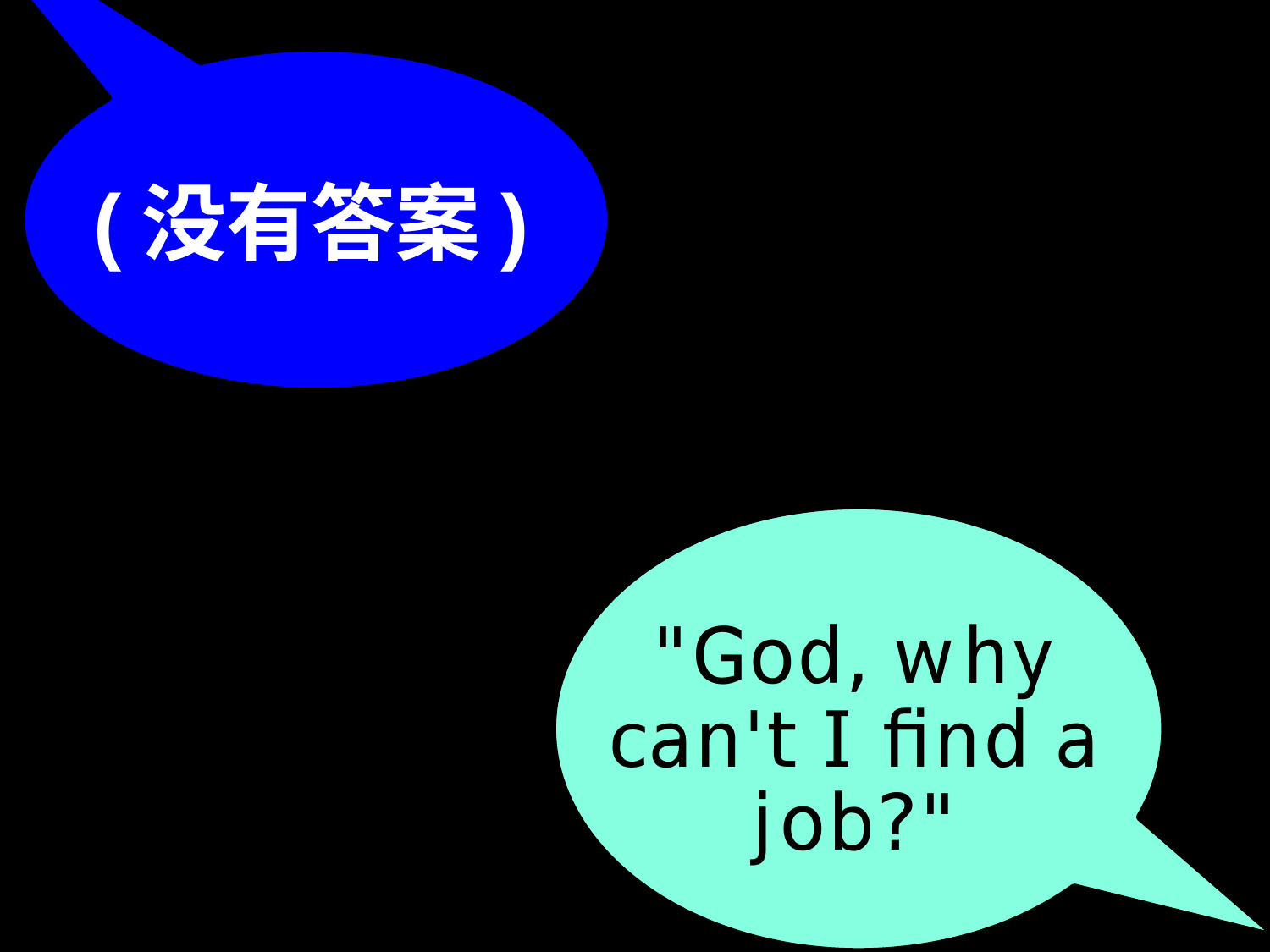

# (没有答案)

"God, why can't I find a job?"